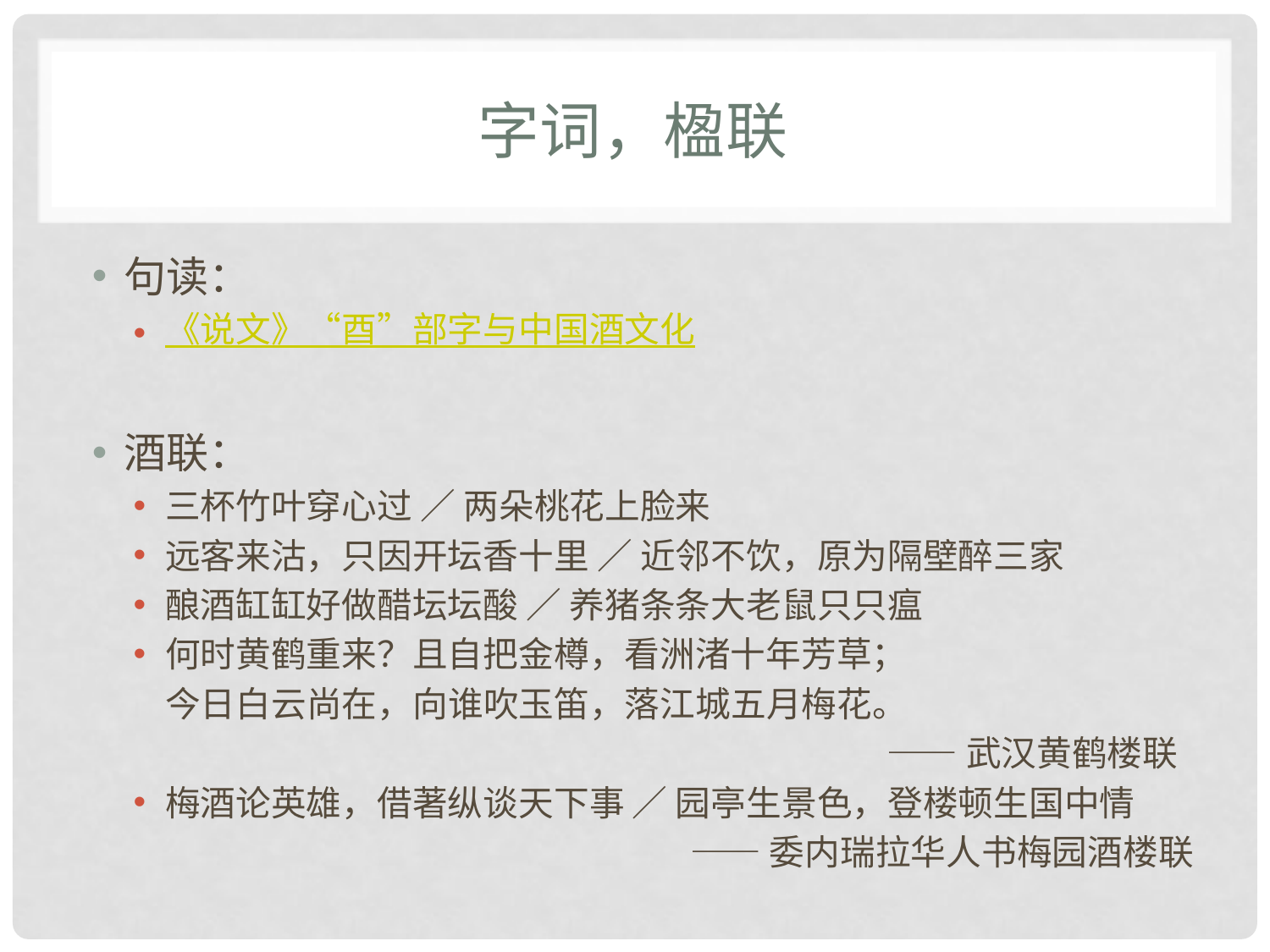

# 字词，楹联
句读：
《说文》“酉”部字与中国酒文化

酒联：
三杯竹叶穿心过 ／ 两朵桃花上脸来
远客来沽，只因开坛香十里 ／ 近邻不饮，原为隔壁醉三家
酿酒缸缸好做醋坛坛酸 ／ 养猪条条大老鼠只只瘟
何时黄鹤重来？且自把金樽，看洲渚十年芳草；
   今日白云尚在，向谁吹玉笛，落江城五月梅花。
——武汉黄鹤楼联
梅酒论英雄，借著纵谈天下事 ／ 园亭生景色，登楼顿生国中情
——委内瑞拉华人书梅园酒楼联